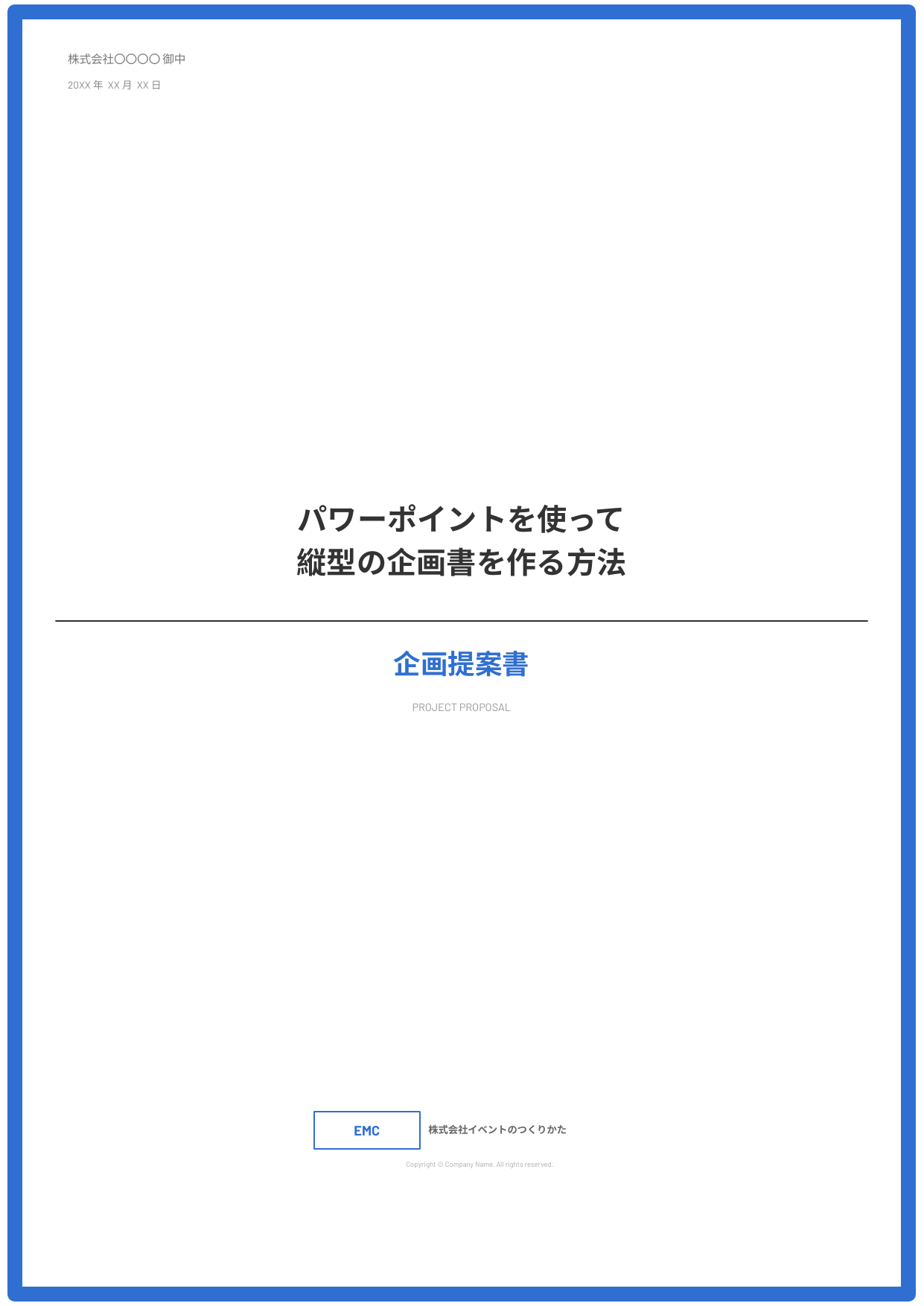

CONFIDENTIAL
株式会社〇〇〇〇 御中
20XX年 XX月 XX日
パワーポイントを使って
縦型の企画書を作る方法

企画提案書
PROJECT PROPOSAL

EMC
株式会社イベントのつくりかた
Copyright © Company Name. All rights reserved.